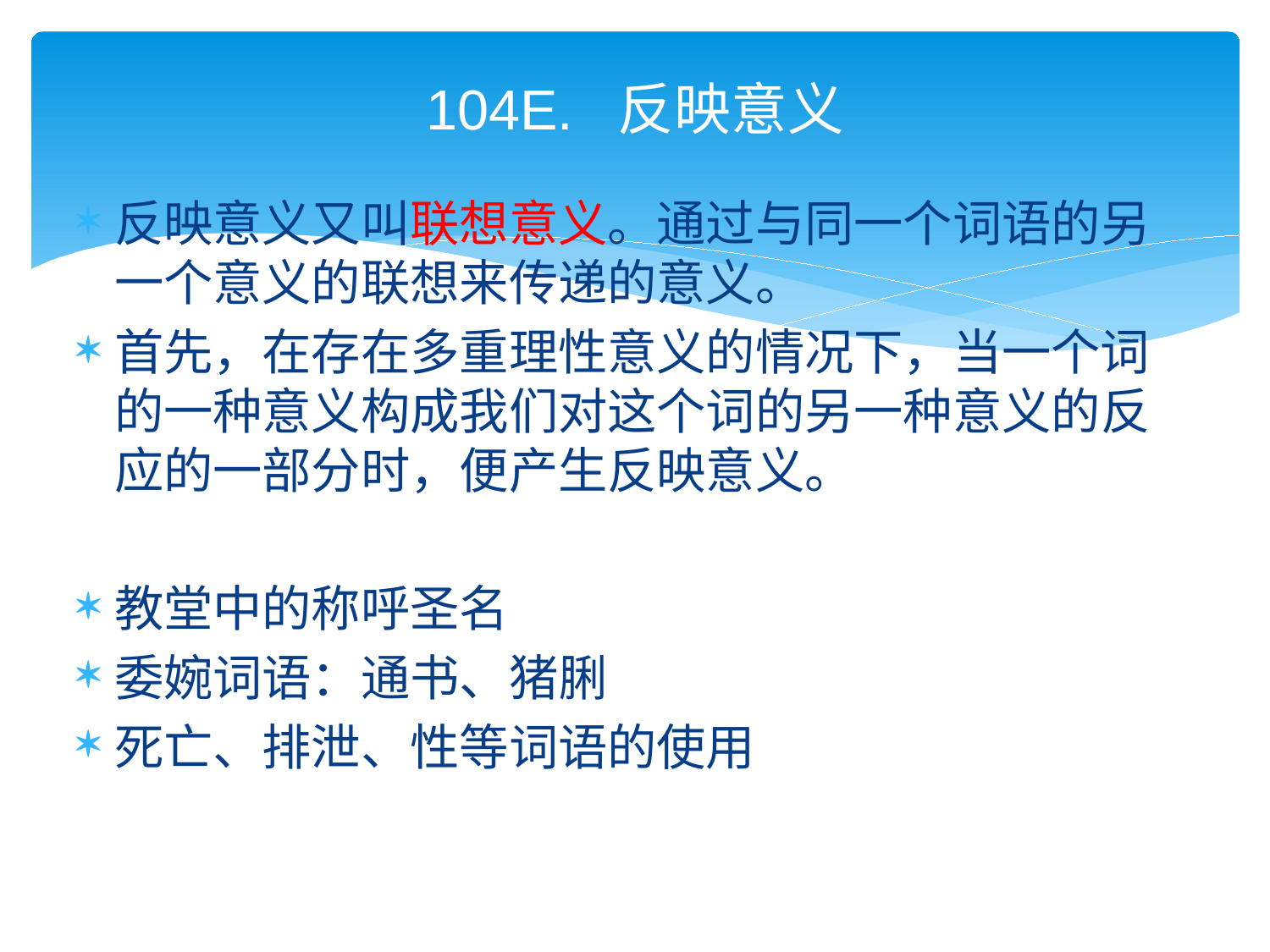

# 104E.  反映意义
反映意义又叫联想意义。通过与同一个词语的另一个意义的联想来传递的意义。
首先，在存在多重理性意义的情况下，当一个词的一种意义构成我们对这个词的另一种意义的反应的一部分时，便产生反映意义。

教堂中的称呼圣名
委婉词语：通书、猪脷
死亡、排泄、性等词语的使用